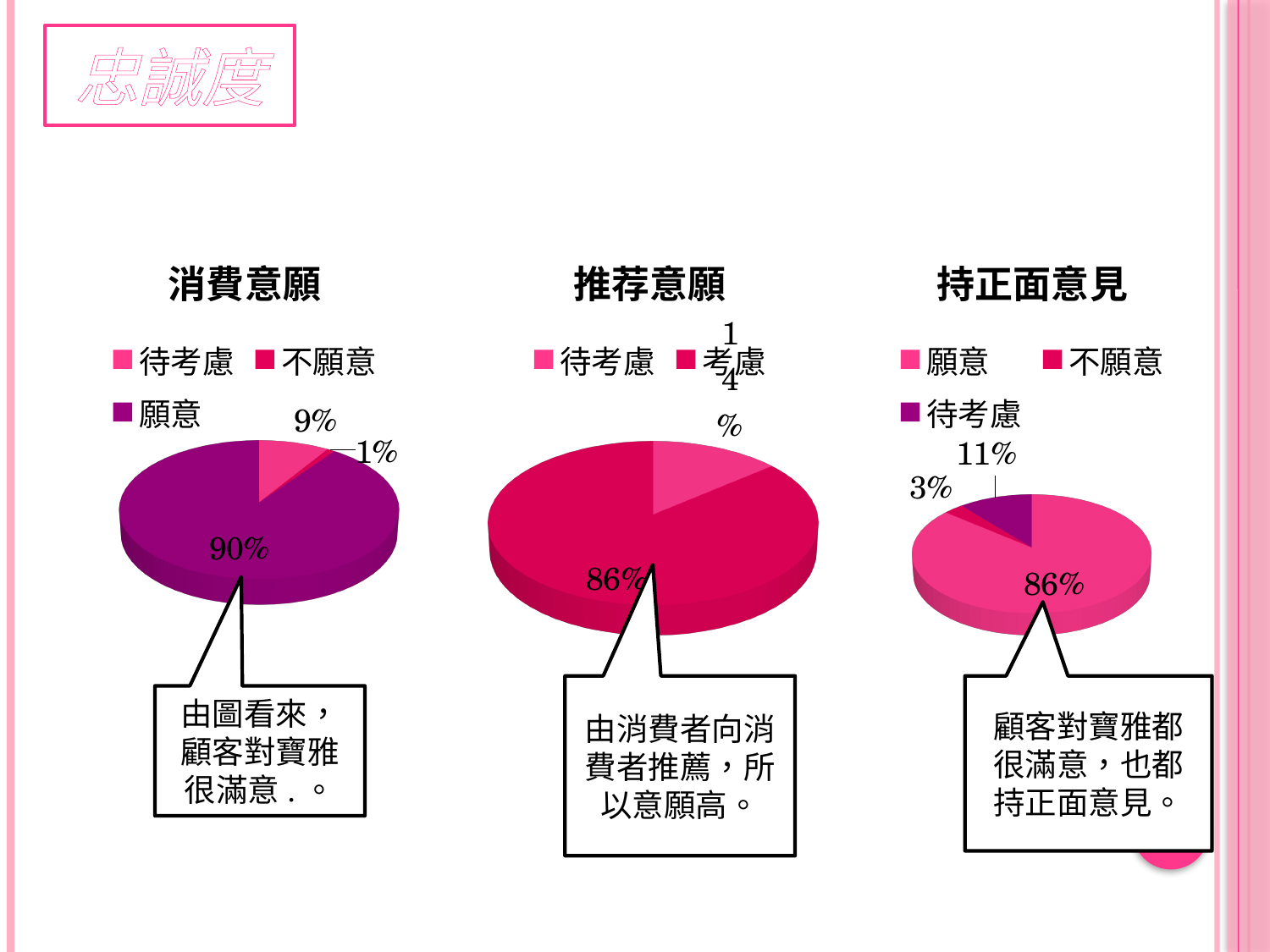

忠誠度

[unsupported chart]

[unsupported chart]

[unsupported chart]

由消費者向消費者推薦，所以意願高。
顧客對寶雅都很滿意，也都持正面意見。
由圖看來，顧客對寶雅很滿意.。